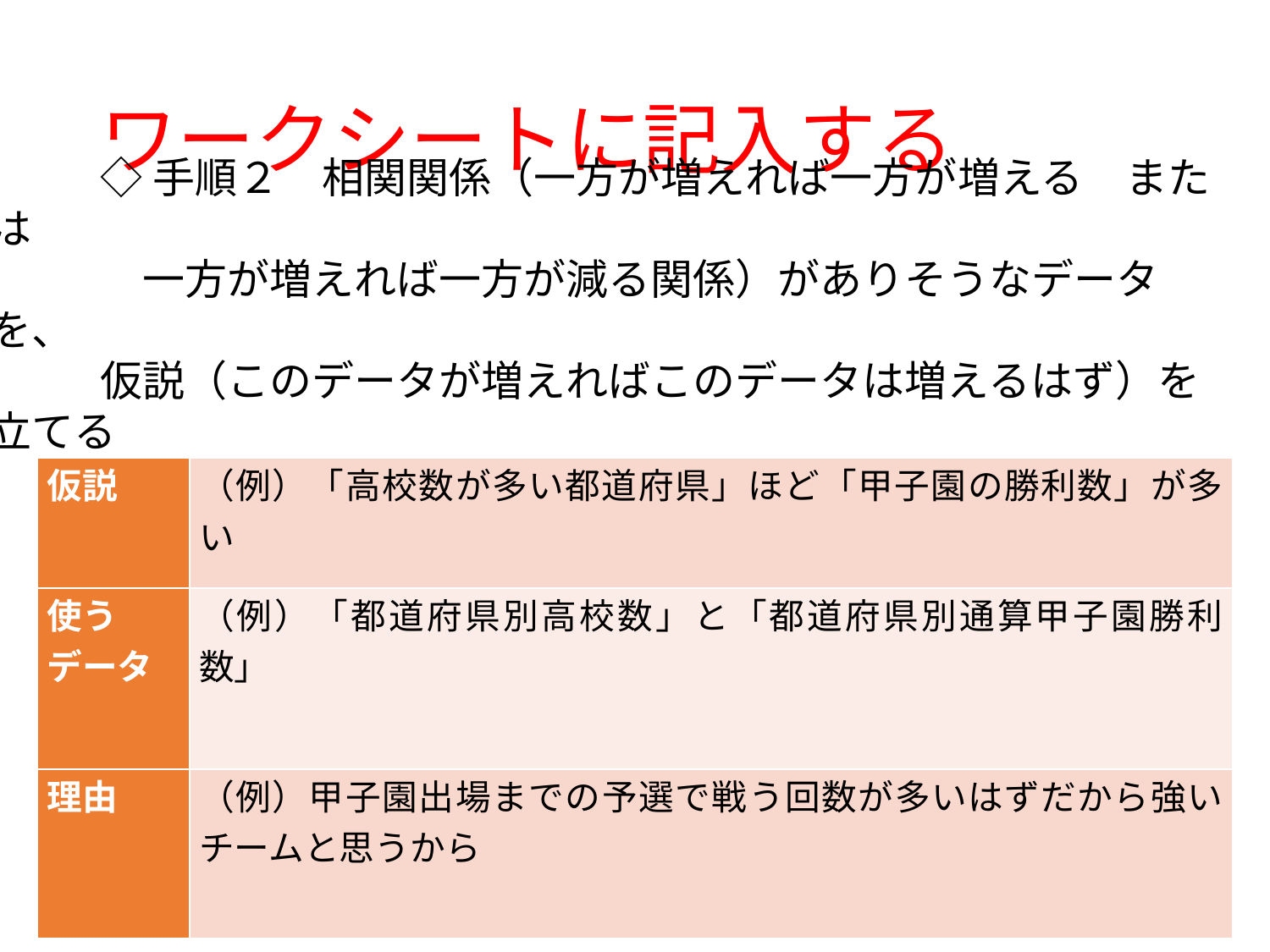

# ワークシートに記入する
◇手順２　相関関係（一方が増えれば一方が増える　または
　一方が増えれば一方が減る関係）がありそうなデータを、
仮説（このデータが増えればこのデータは増えるはず）を立てる
| 仮説 | （例）「高校数が多い都道府県」ほど「甲子園の勝利数」が多い |
| --- | --- |
| 使う データ | （例）「都道府県別高校数」と「都道府県別通算甲子園勝利数」 |
| 理由 | （例）甲子園出場までの予選で戦う回数が多いはずだから強いチームと思うから |